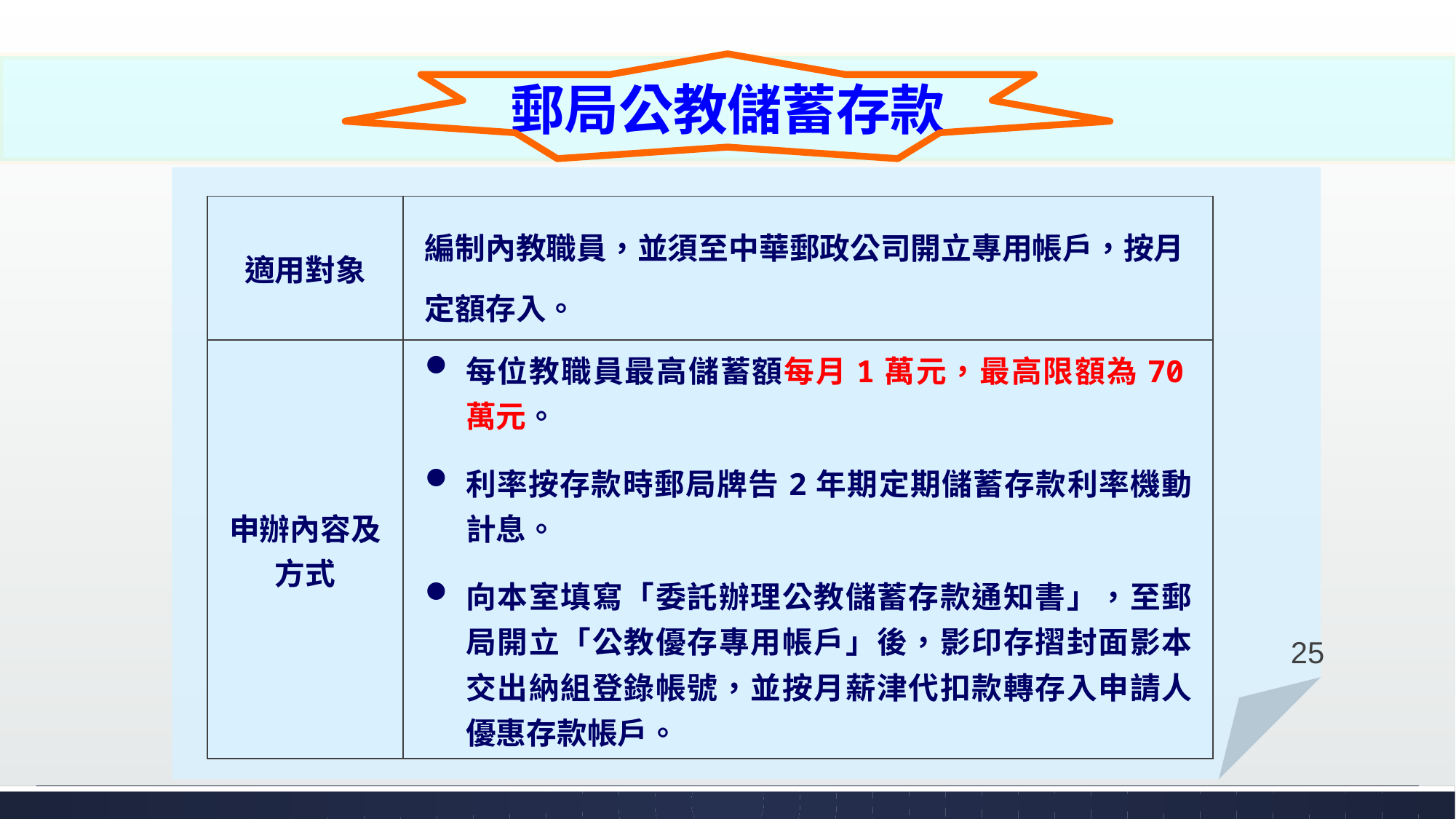

郵局公教儲蓄存款

| 適用對象 | 編制內教職員，並須至中華郵政公司開立專用帳戶，按月定額存入。 |
| --- | --- |
| 申辦內容及方式 | 每位教職員最高儲蓄額每月1萬元，最高限額為70萬元。 利率按存款時郵局牌告2年期定期儲蓄存款利率機動計息。 向本室填寫「委託辦理公教儲蓄存款通知書」，至郵局開立「公教優存專用帳戶」後，影印存摺封面影本交出納組登錄帳號，並按月薪津代扣款轉存入申請人優惠存款帳戶。 |

#
25